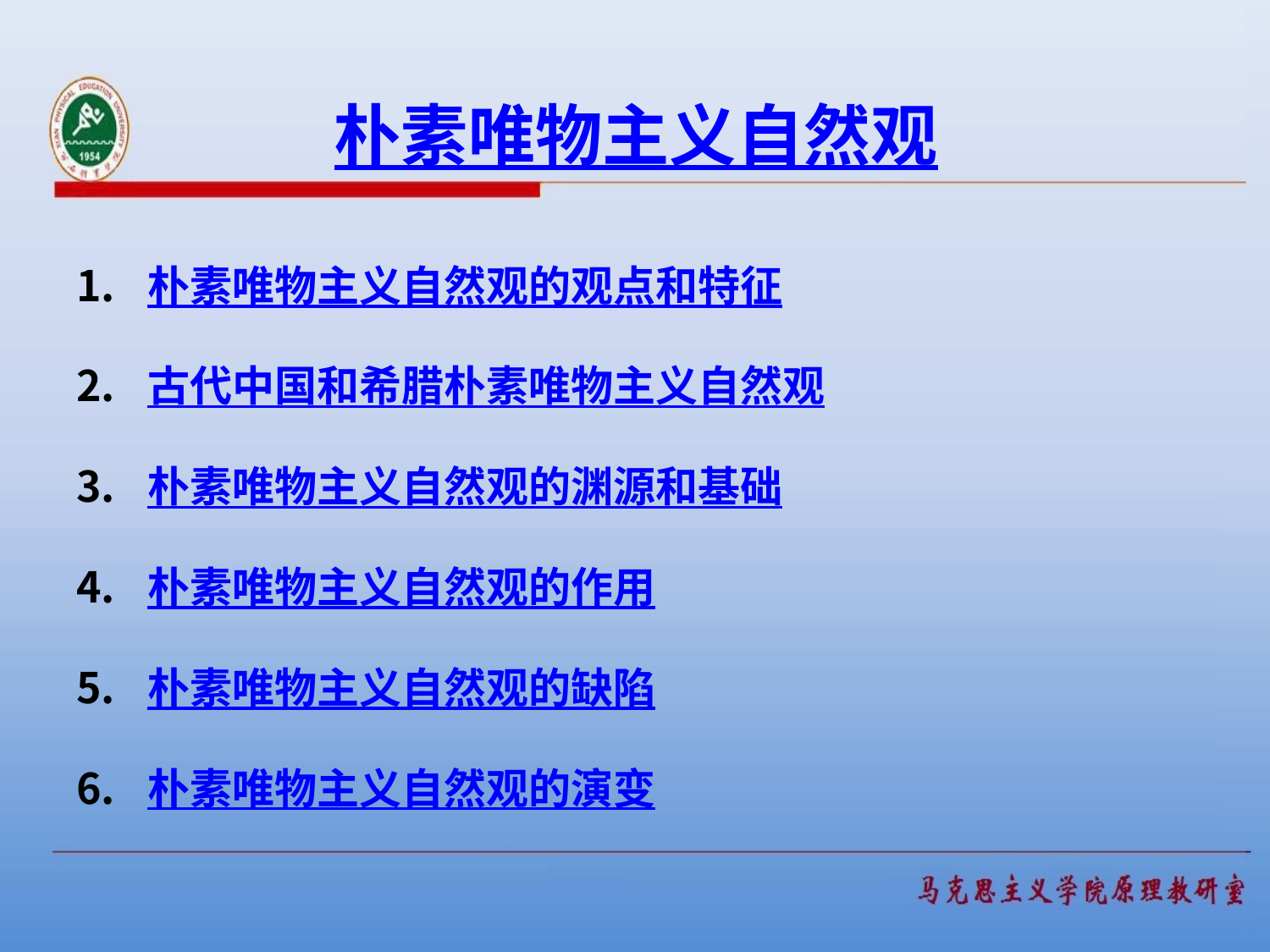

# 朴素唯物主义自然观
朴素唯物主义自然观的观点和特征
古代中国和希腊朴素唯物主义自然观
朴素唯物主义自然观的渊源和基础
朴素唯物主义自然观的作用
朴素唯物主义自然观的缺陷
朴素唯物主义自然观的演变